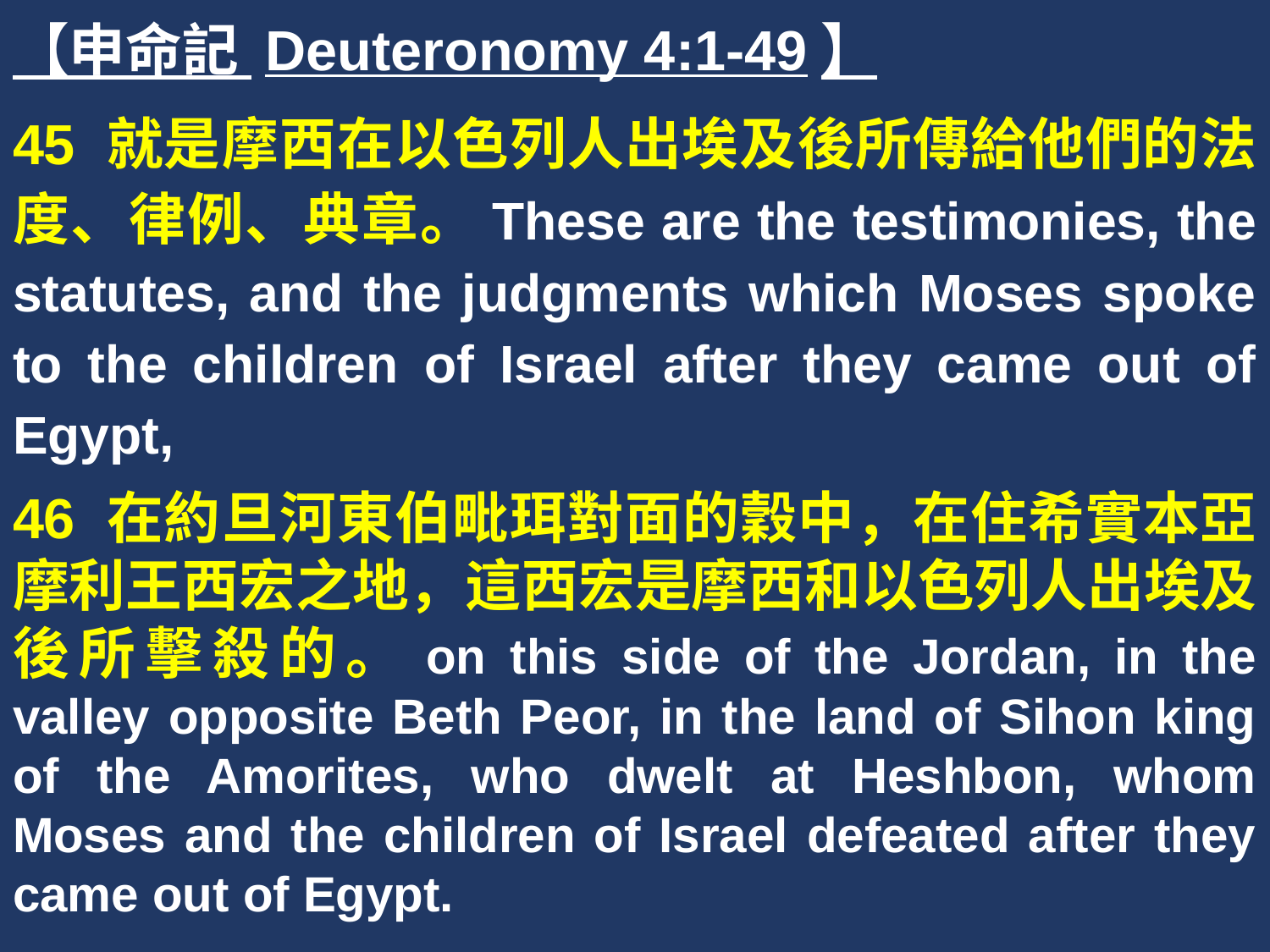

【申命記 Deuteronomy 4:1-49】
45 就是摩西在以色列人出埃及後所傳給他們的法度、律例、典章。These are the testimonies, the statutes, and the judgments which Moses spoke to the children of Israel after they came out of Egypt,
46 在約旦河東伯毗珥對面的穀中，在住希實本亞摩利王西宏之地，這西宏是摩西和以色列人出埃及後所擊殺的。on this side of the Jordan, in the valley opposite Beth Peor, in the land of Sihon king of the Amorites, who dwelt at Heshbon, whom Moses and the children of Israel defeated after they came out of Egypt.